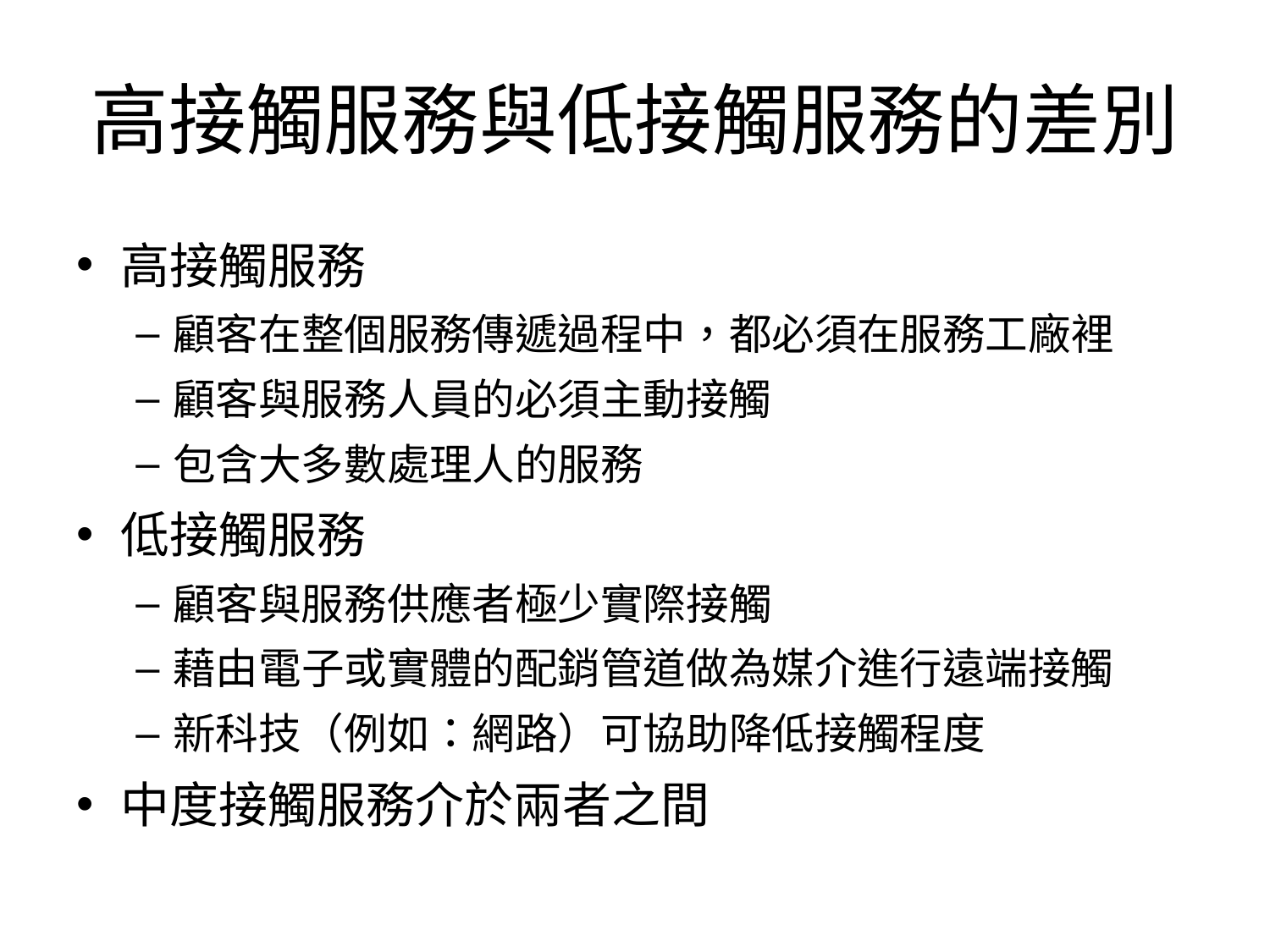

# 高接觸服務與低接觸服務的差別
高接觸服務
顧客在整個服務傳遞過程中，都必須在服務工廠裡
顧客與服務人員的必須主動接觸
包含大多數處理人的服務
低接觸服務
顧客與服務供應者極少實際接觸
藉由電子或實體的配銷管道做為媒介進行遠端接觸
新科技（例如：網路）可協助降低接觸程度
中度接觸服務介於兩者之間